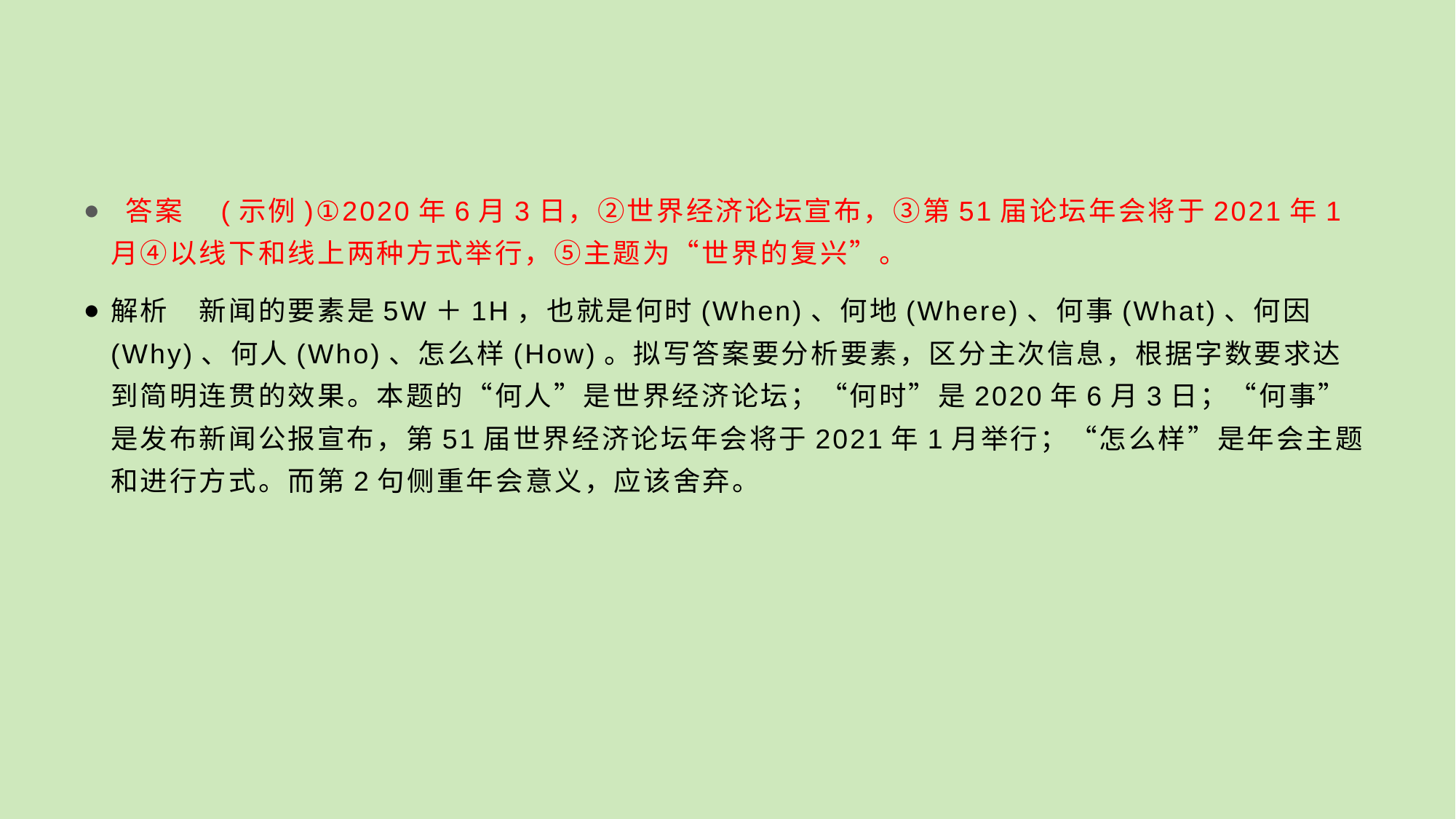

#
 答案　(示例)①2020年6月3日，②世界经济论坛宣布，③第51届论坛年会将于2021年1月④以线下和线上两种方式举行，⑤主题为“世界的复兴”。
解析　新闻的要素是5W＋1H，也就是何时(When)、何地(Where)、何事(What)、何因(Why)、何人(Who)、怎么样(How)。拟写答案要分析要素，区分主次信息，根据字数要求达到简明连贯的效果。本题的“何人”是世界经济论坛；“何时”是2020年6月3日；“何事”是发布新闻公报宣布，第51届世界经济论坛年会将于2021年1月举行；“怎么样”是年会主题和进行方式。而第2句侧重年会意义，应该舍弃。